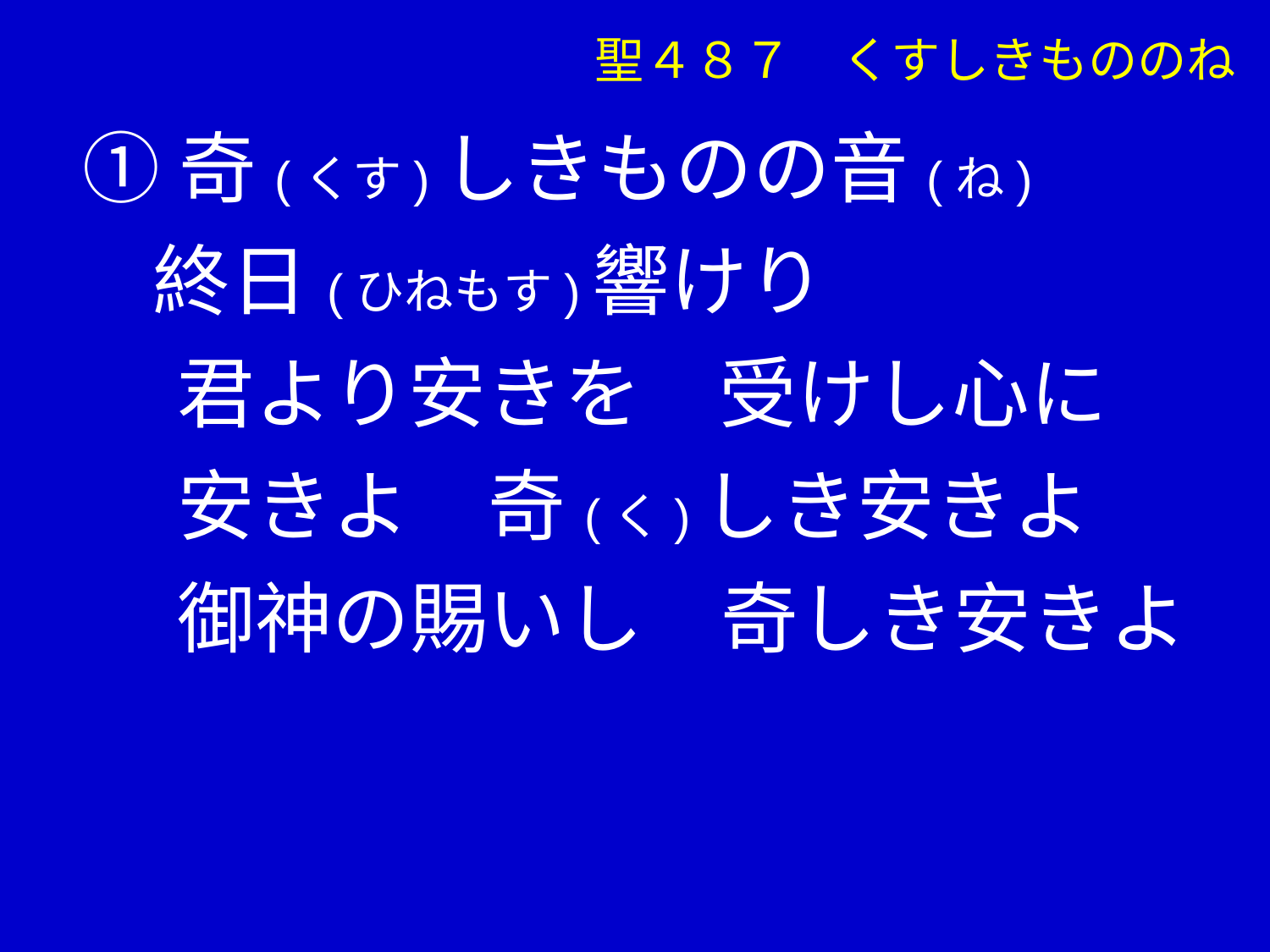

聖４８７　くすしきもののね
①奇(くす)しきものの音(ね)
   終日(ひねもす)響けり
　 君より安きを　受けし心に
　 安きよ　奇(く)しき安きよ
　 御神の賜いし　奇しき安きよ